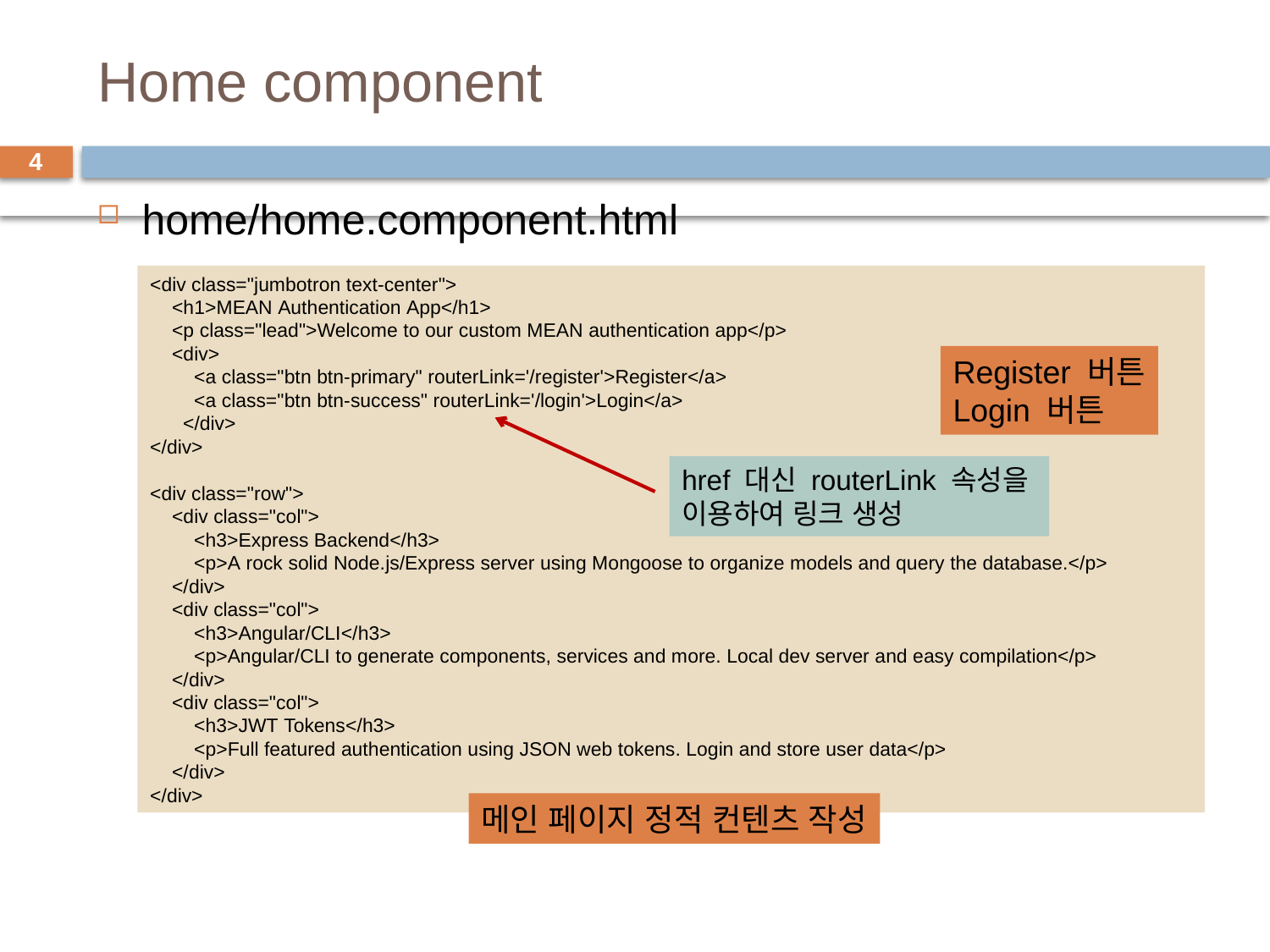

# Home component
4
home/home.component.html
<div class="jumbotron text-center">
    <h1>MEAN Authentication App</h1>
    <p class="lead">Welcome to our custom MEAN authentication app</p>
    <div>
        <a class="btn btn-primary" routerLink='/register'>Register</a>
        <a class="btn btn-success" routerLink='/login'>Login</a>
      </div>
</div>

<div class="row">
    <div class="col">
        <h3>Express Backend</h3>
        <p>A rock solid Node.js/Express server using Mongoose to organize models and query the database.</p>
    </div>
    <div class="col">
        <h3>Angular/CLI</h3>
        <p>Angular/CLI to generate components, services and more. Local dev server and easy compilation</p>
    </div>
    <div class="col">
        <h3>JWT Tokens</h3>
        <p>Full featured authentication using JSON web tokens. Login and store user data</p>
    </div>
</div>
Register 버튼
Login 버튼
href 대신 routerLink 속성을
이용하여 링크 생성
메인 페이지 정적 컨텐츠 작성